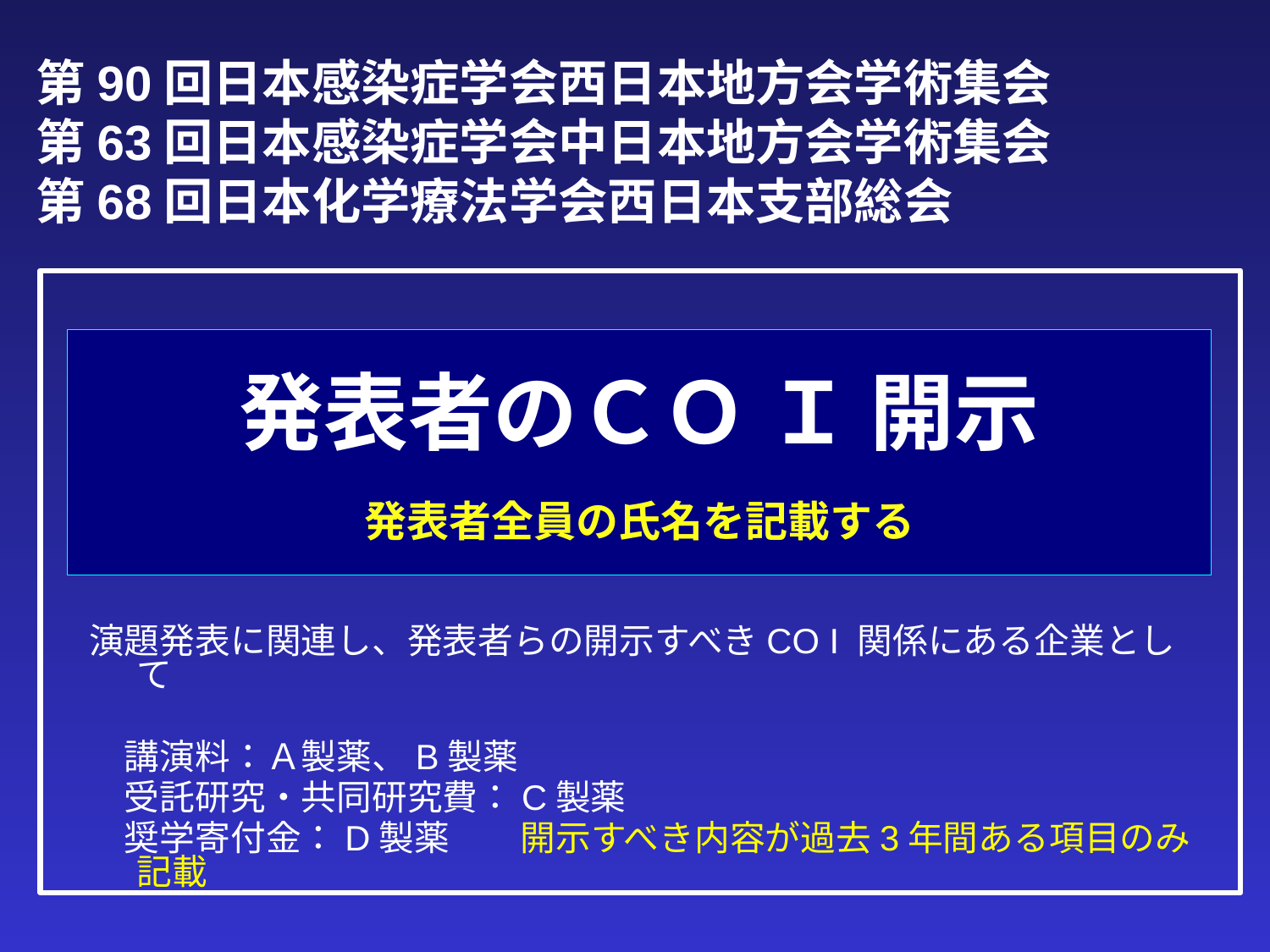

第90回日本感染症学会西日本地方会学術集会
第63回日本感染症学会中日本地方会学術集会
第68回日本化学療法学会西日本支部総会

# 発表者のＣＯ Ｉ 開示 　 発表者全員の氏名を記載する
演題発表に関連し、発表者らの開示すべきCO I 関係にある企業として

　講演料：Ａ製薬、B製薬
　受託研究・共同研究費：C製薬
　奨学寄付金：D製薬　　開示すべき内容が過去3年間ある項目のみ記載